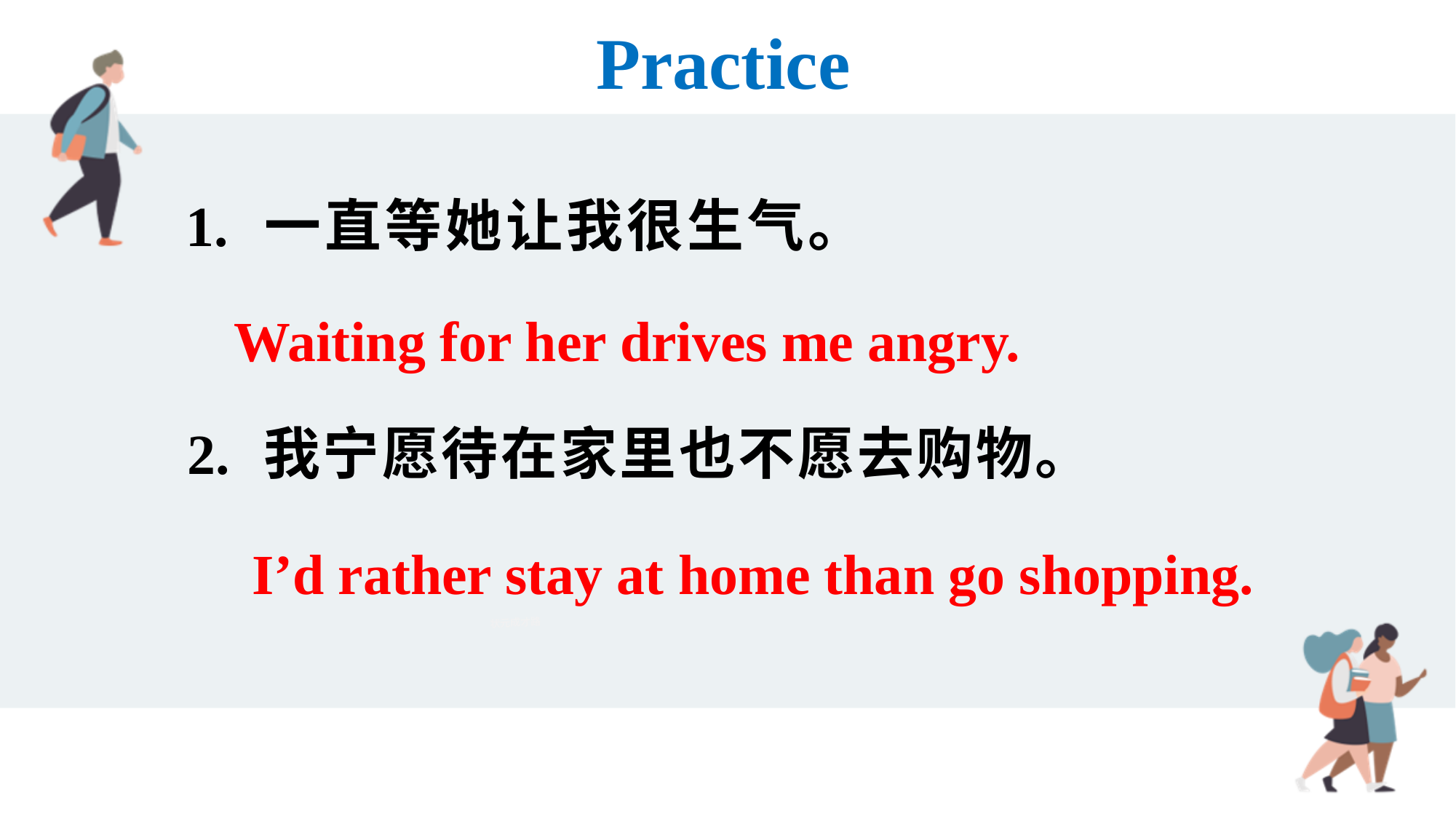

Practice
1. 一直等她让我很生气。
Waiting for her drives me angry.
状元成才路
2. 我宁愿待在家里也不愿去购物。
I’d rather stay at home than go shopping.
状元成才路